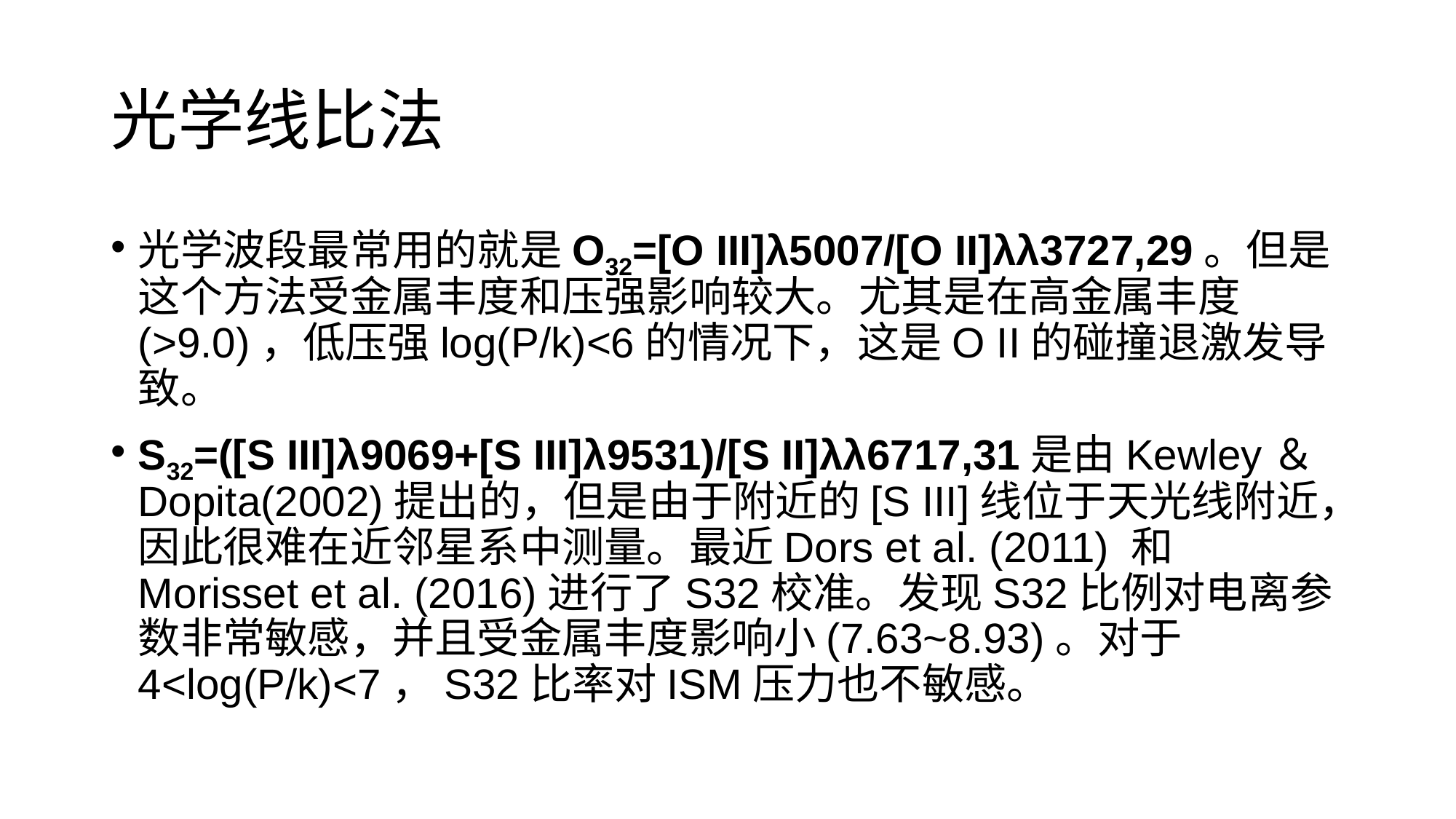

# 光学线比法
光学波段最常用的就是O32=[O III]λ5007/[O II]λλ3727,29。但是这个方法受金属丰度和压强影响较大。尤其是在高金属丰度(>9.0)，低压强log(P/k)<6的情况下，这是O II的碰撞退激发导致。
S32=([S III]λ9069+[S III]λ9531)/[S II]λλ6717,31是由Kewley＆Dopita(2002)提出的，但是由于附近的[S III]线位于天光线附近，因此很难在近邻星系中测量。最近Dors et al. (2011) 和Morisset et al. (2016)进行了S32校准。发现S32比例对电离参数非常敏感，并且受金属丰度影响小(7.63~8.93)。对于4<log(P/k)<7，S32比率对ISM压力也不敏感。